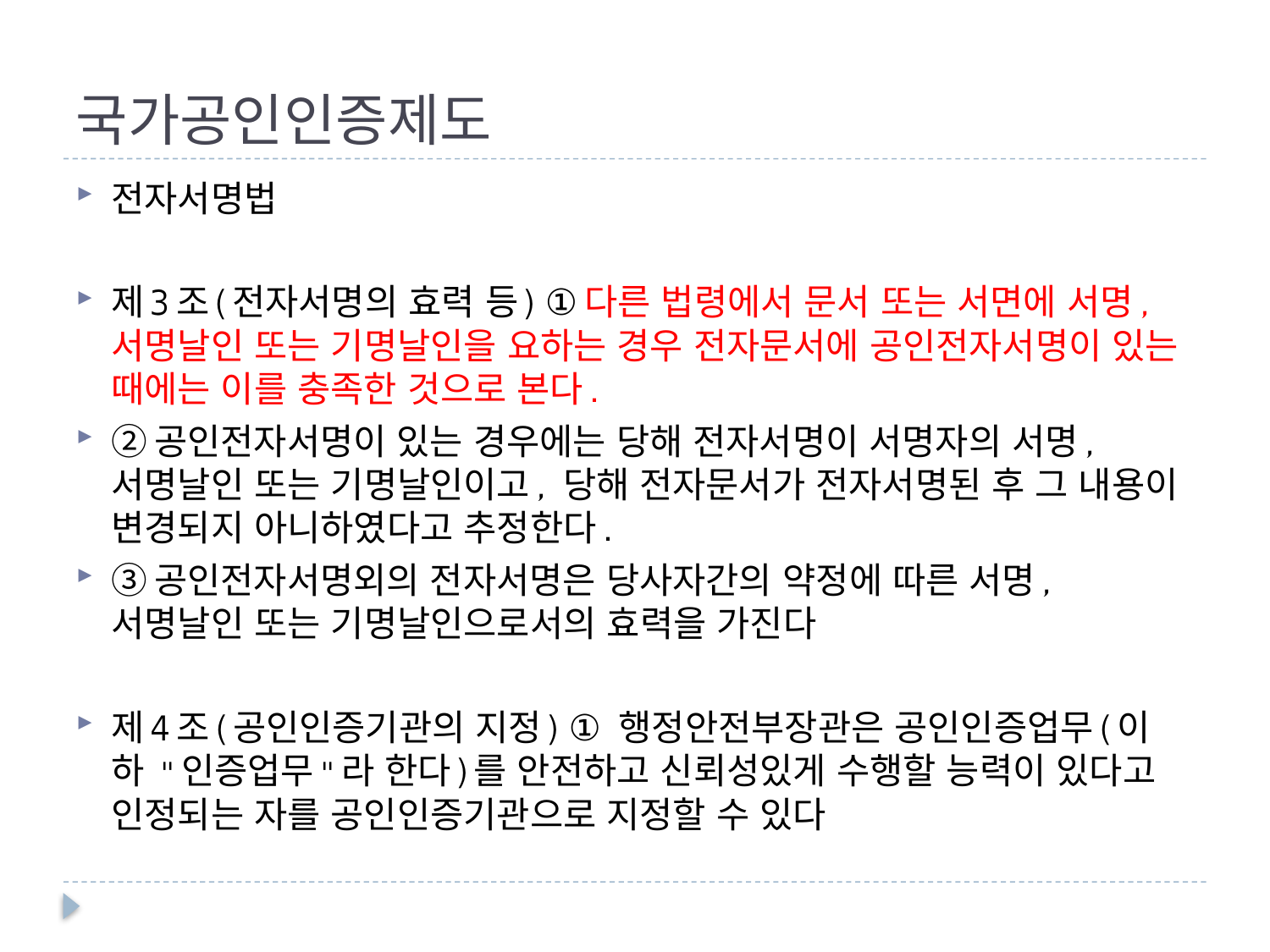

# 국가공인인증제도
전자서명법

제3조(전자서명의 효력 등) ①다른 법령에서 문서 또는 서면에 서명, 서명날인 또는 기명날인을 요하는 경우 전자문서에 공인전자서명이 있는 때에는 이를 충족한 것으로 본다.
②공인전자서명이 있는 경우에는 당해 전자서명이 서명자의 서명, 서명날인 또는 기명날인이고, 당해 전자문서가 전자서명된 후 그 내용이 변경되지 아니하였다고 추정한다.
③공인전자서명외의 전자서명은 당사자간의 약정에 따른 서명, 서명날인 또는 기명날인으로서의 효력을 가진다

제4조(공인인증기관의 지정) ① 행정안전부장관은 공인인증업무(이하 "인증업무"라 한다)를 안전하고 신뢰성있게 수행할 능력이 있다고 인정되는 자를 공인인증기관으로 지정할 수 있다